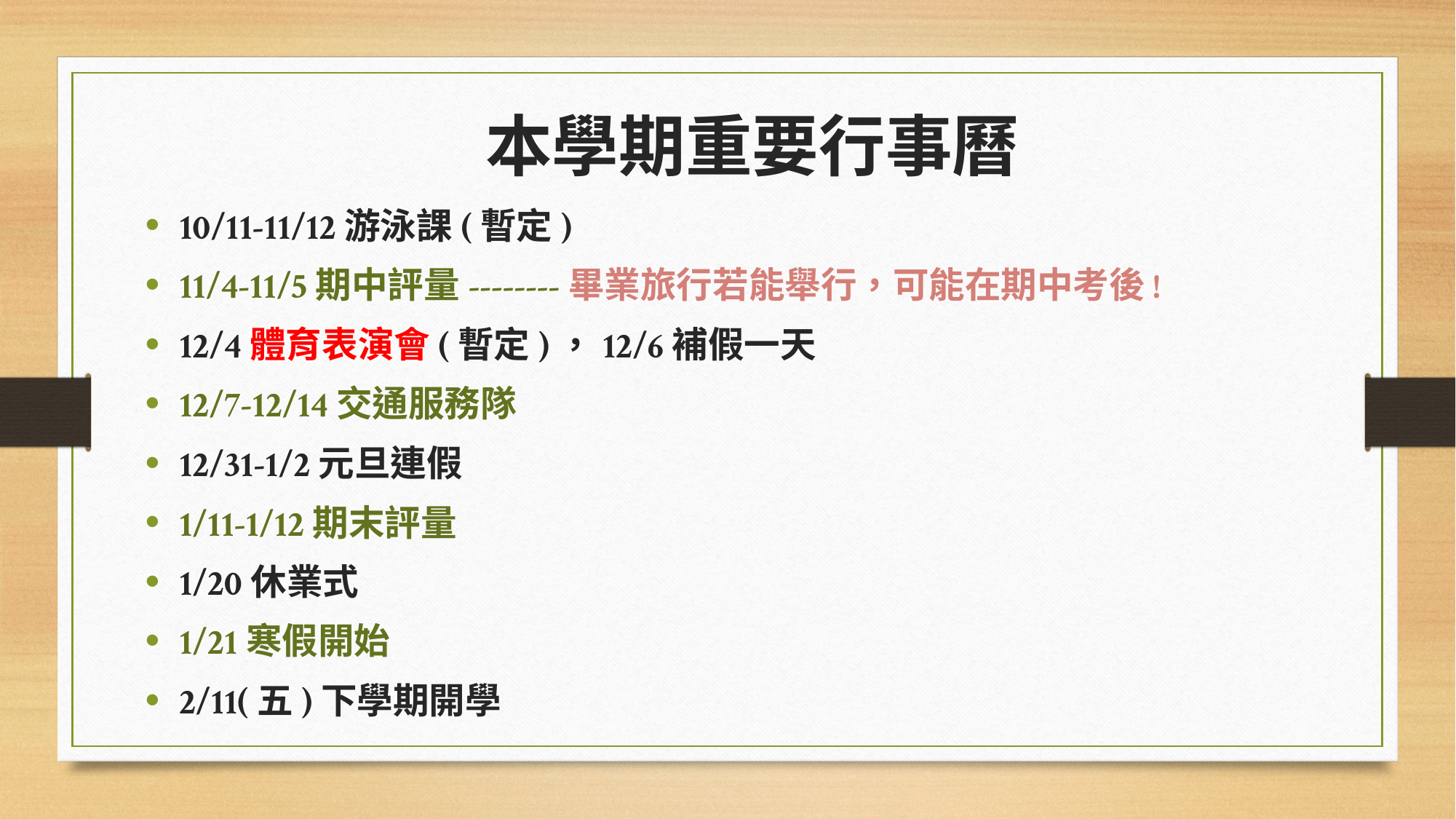

本學期重要行事曆
10/11-11/12游泳課(暫定)
11/4-11/5期中評量--------畢業旅行若能舉行，可能在期中考後!
12/4體育表演會(暫定)，12/6補假一天
12/7-12/14交通服務隊
12/31-1/2元旦連假
1/11-1/12期末評量
1/20休業式
1/21寒假開始
2/11(五)下學期開學